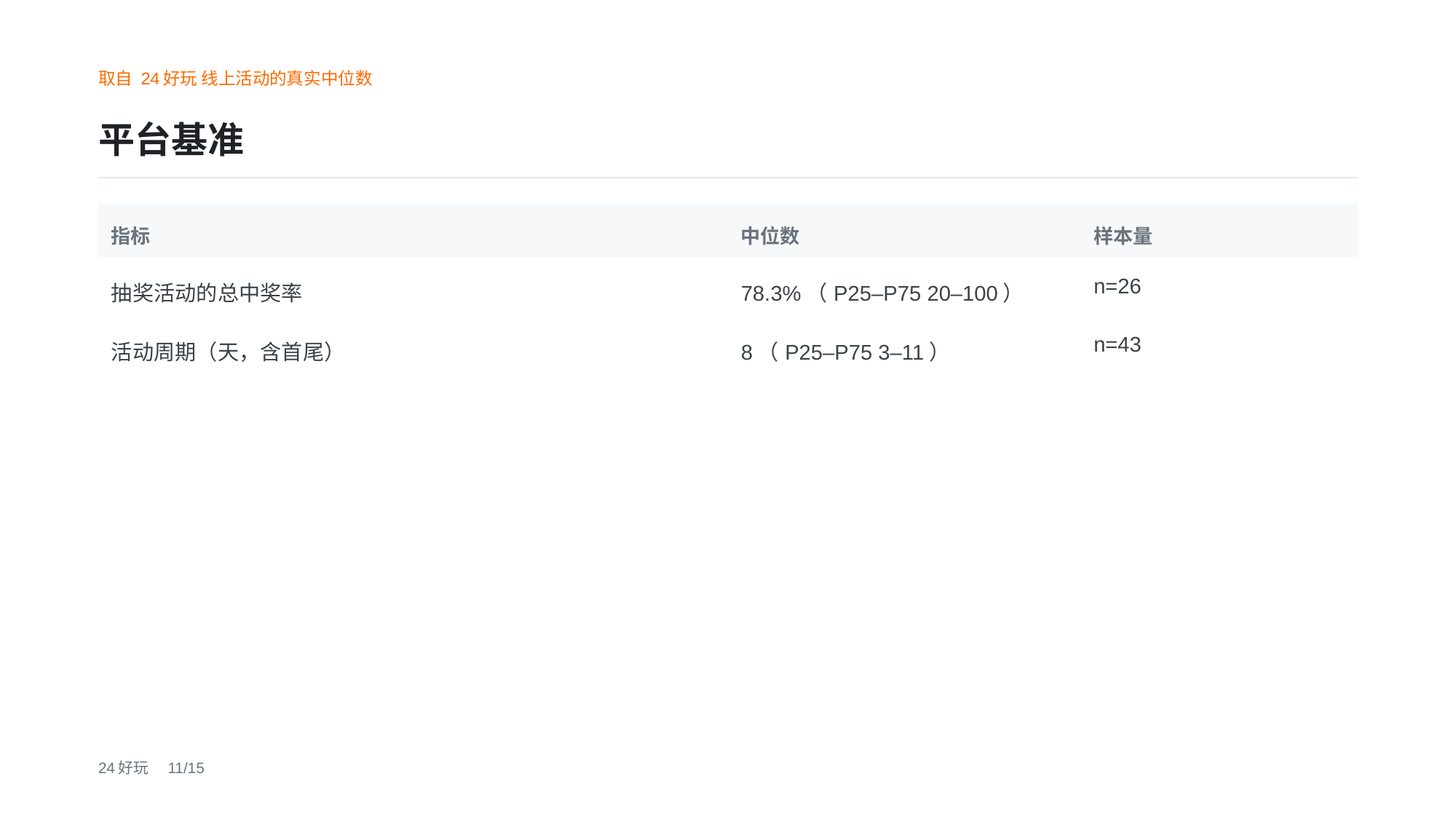

取自 24好玩 线上活动的真实中位数
平台基准

| 指标 | 中位数 | 样本量 |
| --- | --- | --- |
| 抽奖活动的总中奖率 | 78.3%（P25–P75 20–100） | n=26 |
| 活动周期（天，含首尾） | 8（P25–P75 3–11） | n=43 |
24好玩　11/15